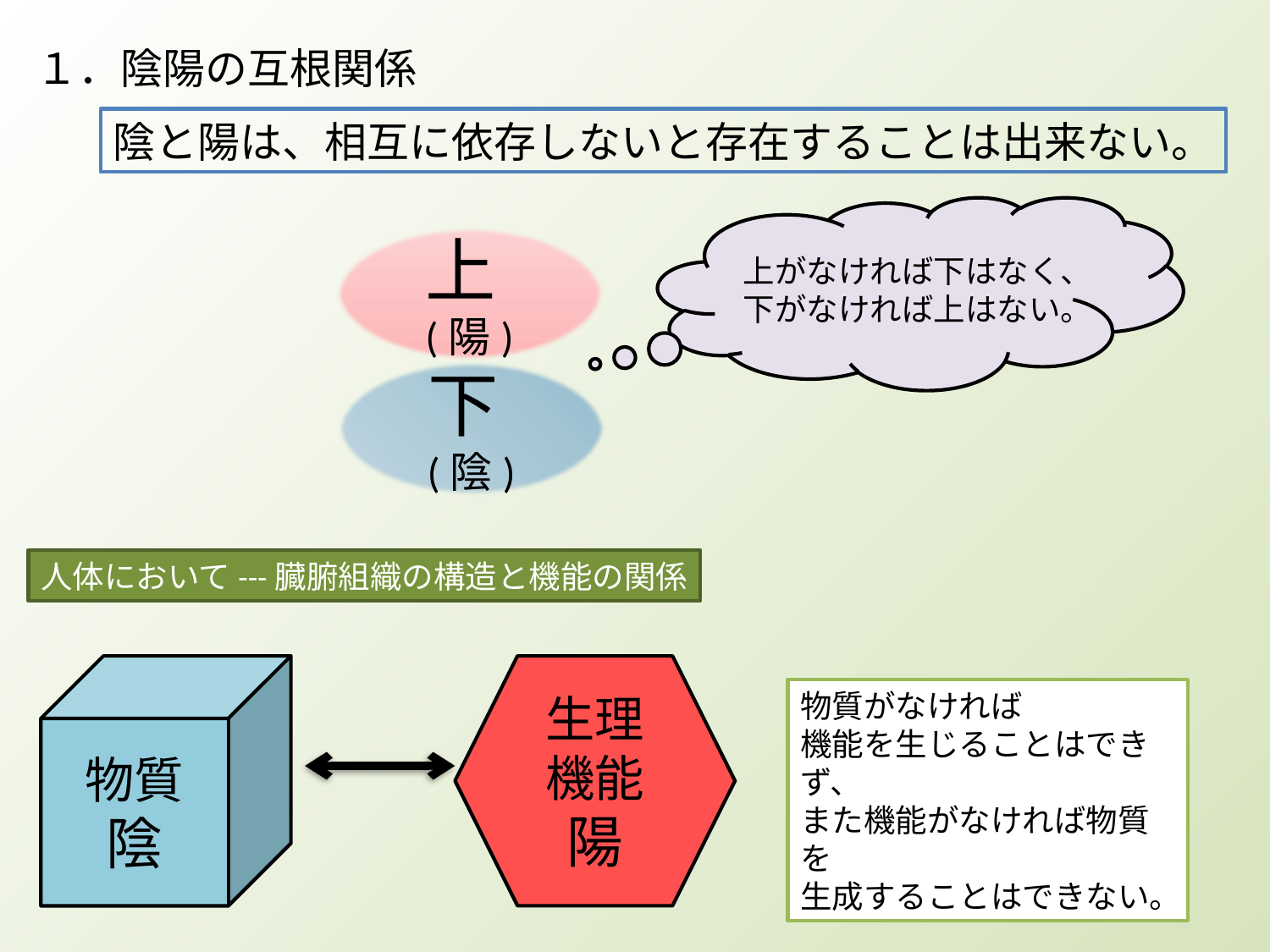

１．陰陽の互根関係
陰と陽は、相互に依存しないと存在することは出来ない。
上がなければ下はなく、
下がなければ上はない。
上(陽)
下(陰)
人体において---臓腑組織の構造と機能の関係
物質
陰
生理
機能
陽
物質がなければ
機能を生じることはできず、
また機能がなければ物質を
生成することはできない。